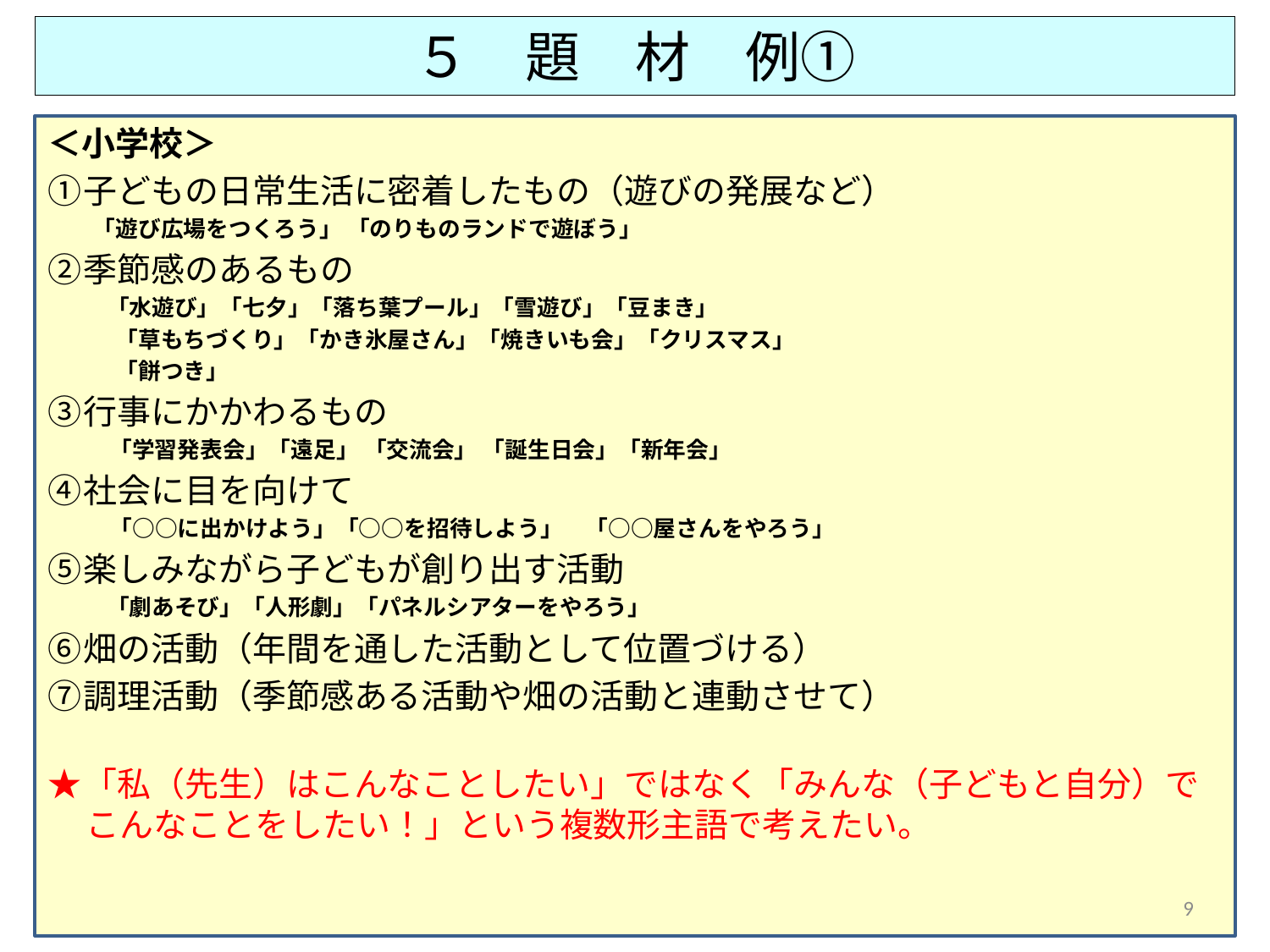

# ５　題　材　例①

＜小学校＞
①子どもの日常生活に密着したもの（遊びの発展など）
　　「遊び広場をつくろう」 「のりものランドで遊ぼう」
②季節感のあるもの
　　　「水遊び」「七夕」「落ち葉プール」「雪遊び」「豆まき」
　　　「草もちづくり」「かき氷屋さん」「焼きいも会」「クリスマス」
　　　「餅つき」
③行事にかかわるもの
　　　「学習発表会」「遠足」 「交流会」 「誕生日会」「新年会」
④社会に目を向けて
　　　「○○に出かけよう」「○○を招待しよう」　「○○屋さんをやろう」
⑤楽しみながら子どもが創り出す活動
　　　「劇あそび」「人形劇」「パネルシアターをやろう」
⑥畑の活動（年間を通した活動として位置づける）
⑦調理活動（季節感ある活動や畑の活動と連動させて）

★「私（先生）はこんなことしたい」ではなく「みんな（子どもと自分）でこんなことをしたい！」という複数形主語で考えたい。

9